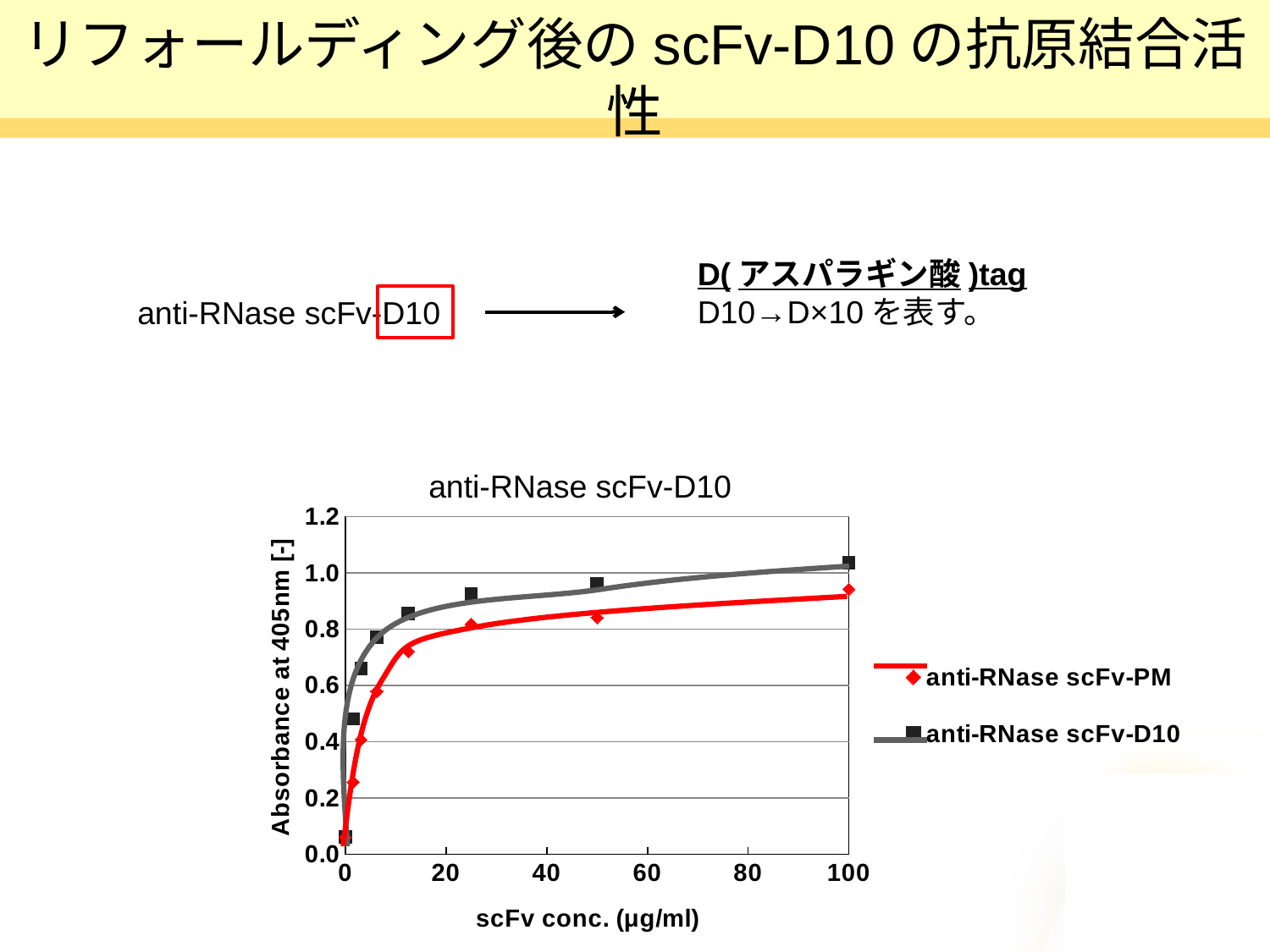

# リフォールディング後のscFv-D10の抗原結合活性
D(アスパラギン酸)tag
D10→D×10を表す。
anti-RNase scFv-D10

anti-RNase scFv-D10

### Chart

| Category |  |  |
|---|---|---|